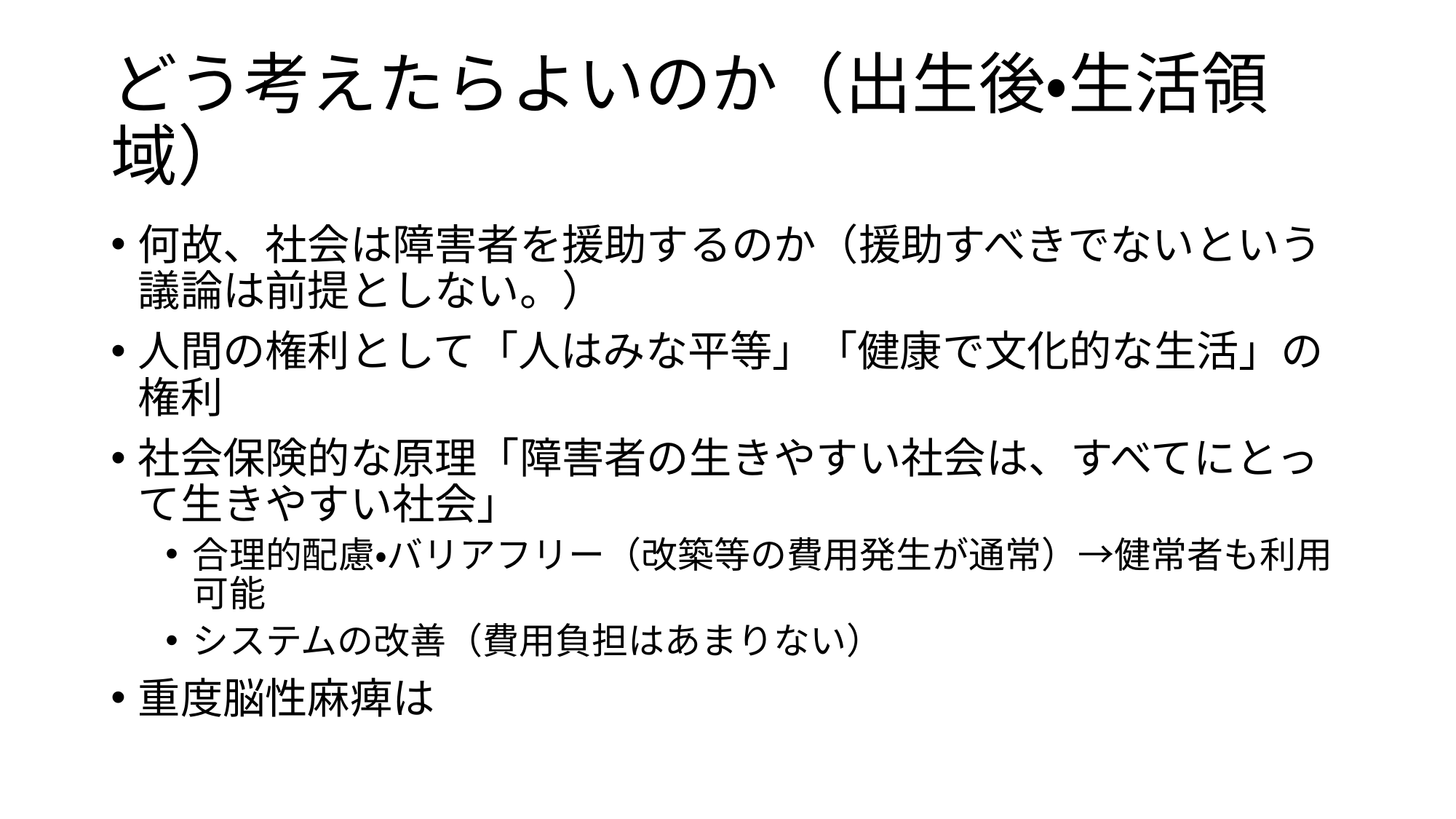

# どう考えたらよいのか（出生後・生活領域）
何故、社会は障害者を援助するのか（援助すべきでないという議論は前提としない。）
人間の権利として「人はみな平等」「健康で文化的な生活」の権利
社会保険的な原理「障害者の生きやすい社会は、すべてにとって生きやすい社会」
合理的配慮・バリアフリー（改築等の費用発生が通常）→健常者も利用可能
システムの改善（費用負担はあまりない）
重度脳性麻痺は